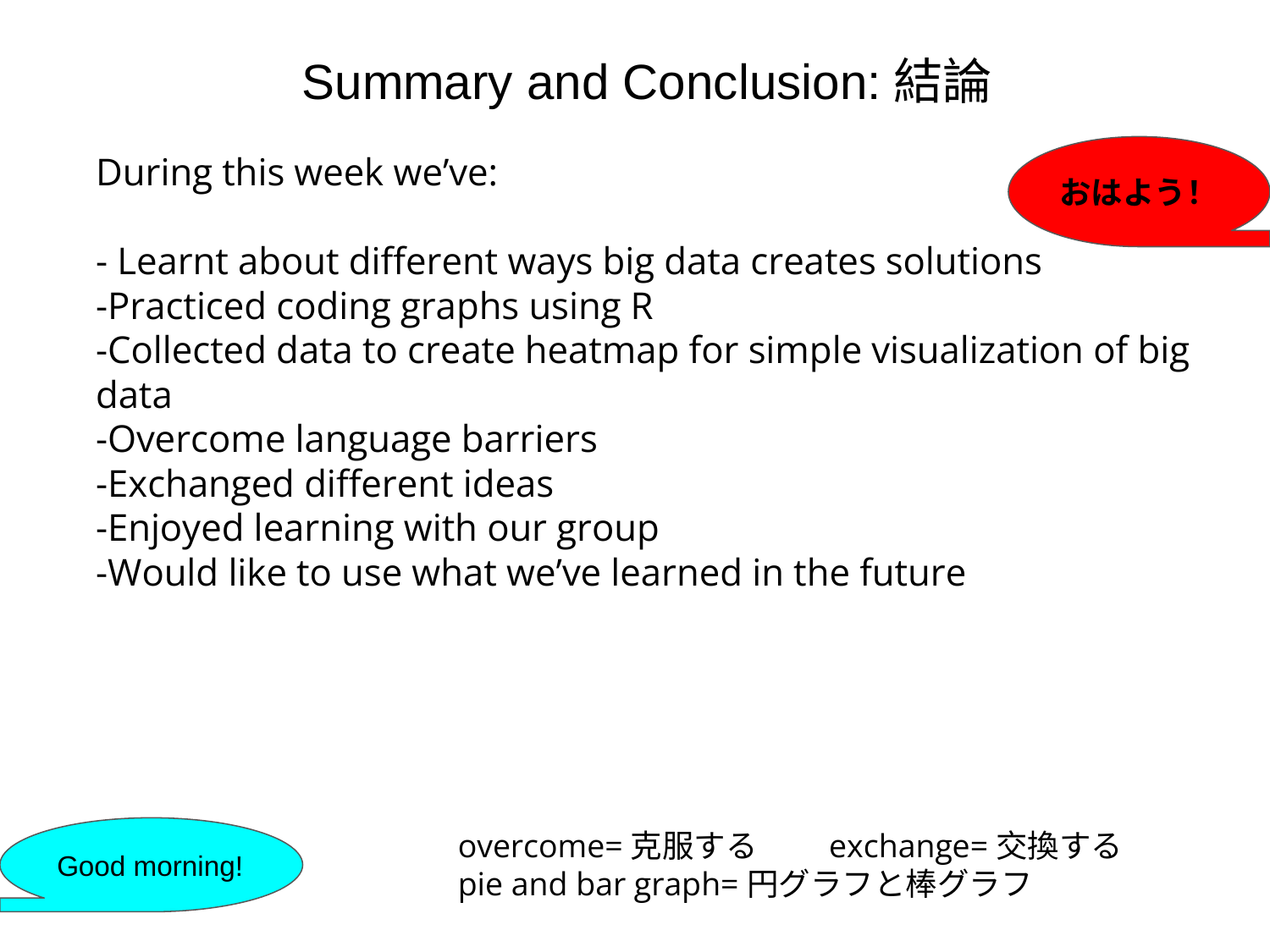

# Summary and Conclusion:結論
During this week we’ve:

- Learnt about different ways big data creates solutions
-Practiced coding graphs using R
-Collected data to create heatmap for simple visualization of big data
-Overcome language barriers
-Exchanged different ideas
-Enjoyed learning with our group
-Would like to use what we’ve learned in the future
おはよう！
overcome=克服する　　exchange=交換する
pie and bar graph=円グラフと棒グラフ
Good morning!